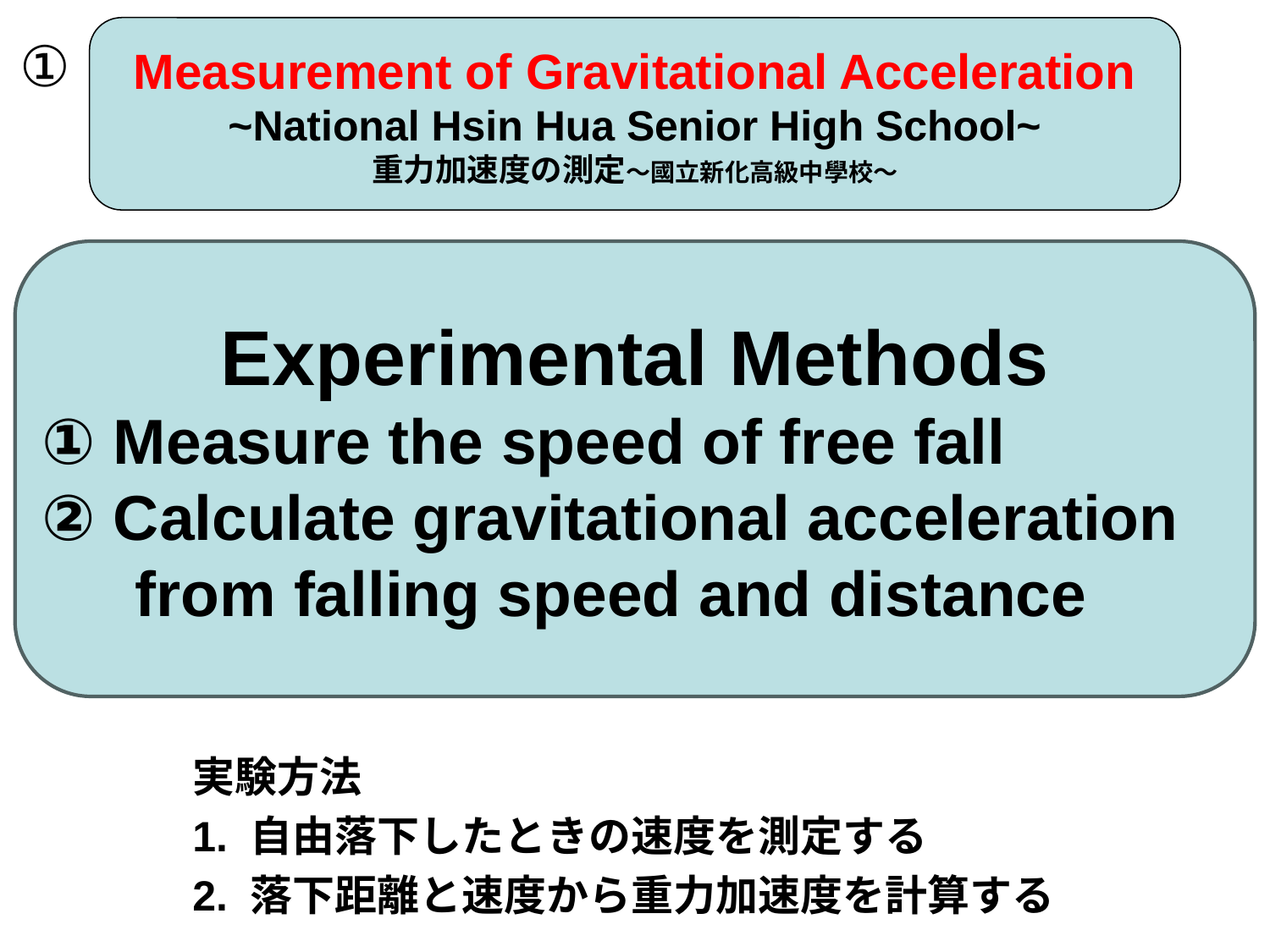

Measurement of Gravitational Acceleration
~National Hsin Hua Senior High School~
重力加速度の測定～國立新化高級中學校～
①
Experimental Methods
① Measure the speed of free fall
② Calculate gravitational acceleration
　 from falling speed and distance
実験方法
1. 自由落下したときの速度を測定する
2. 落下距離と速度から重力加速度を計算する